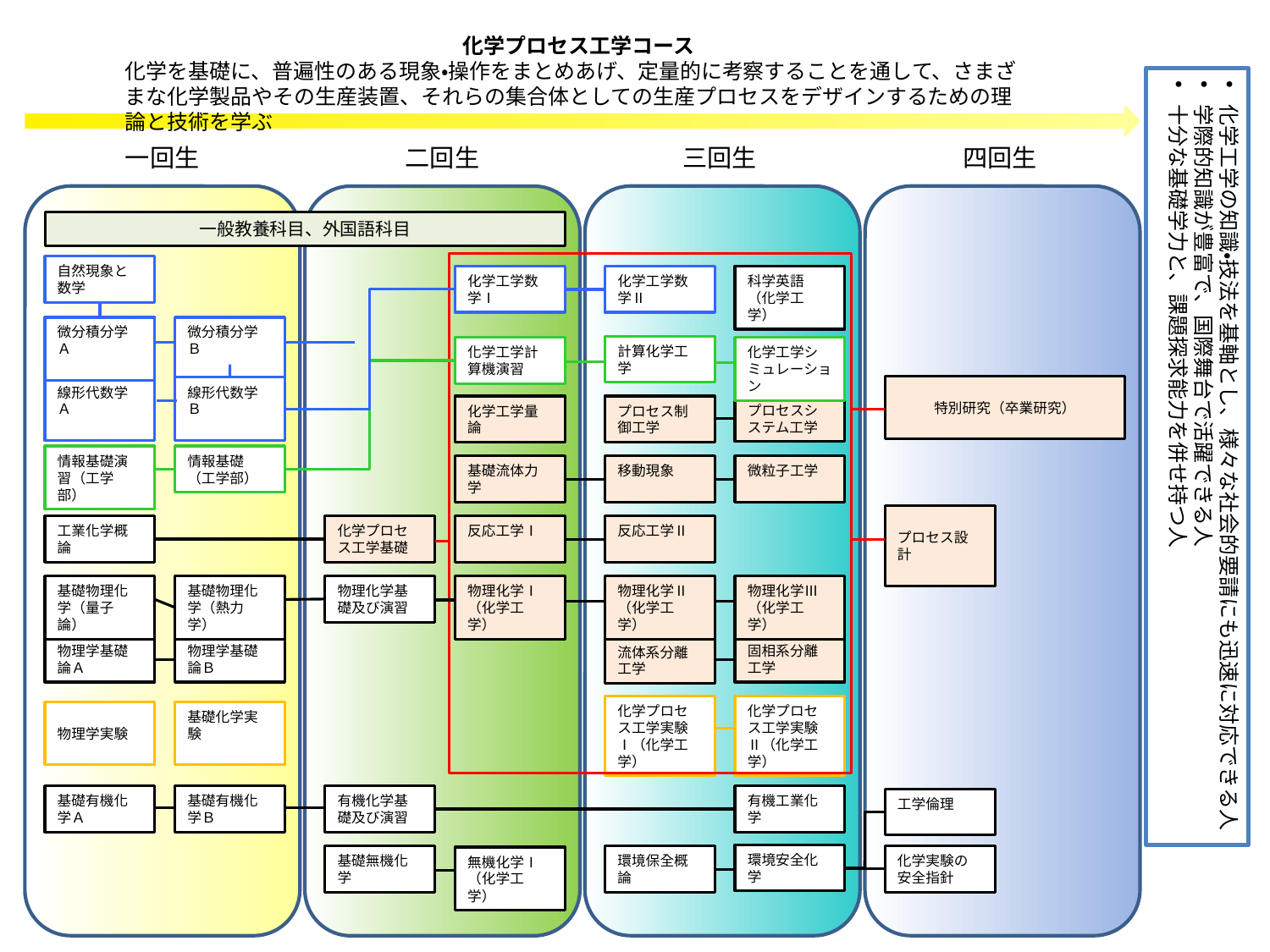

化学プロセス工学コース
化学を基礎に、普遍性のある現象・操作をまとめあげ、定量的に考察することを通して、さまざまな化学製品やその生産装置、それらの集合体としての生産プロセスをデザインするための理論と技術を学ぶ
化学工学の知識・技法を基軸とし、様々な社会的要請にも迅速に対応できる人
学際的知識が豊富で、国際舞台で活躍できる人
十分な基礎学力と、課題探求能力を併せ持つ人

二回生
一回生
三回生
四回生

一般教養科目、外国語科目

自然現象と数学
化学工学数学Ⅰ
化学工学数学Ⅱ
科学英語（化学工学）
微分積分学Ａ

微分積分学Ｂ

計算化学工学
化学工学計算機演習
化学工学シミュレーション

特別研究（卒業研究）

線形代数学Ａ

線形代数学Ｂ

プロセスシステム工学
化学工学量論
プロセス制御工学
情報基礎演習（工学部）
情報基礎（工学部）
基礎流体力学
移動現象

微粒子工学

プロセス設計

工業化学概論
化学プロセス工学基礎
反応工学Ⅰ

反応工学Ⅱ

基礎物理化学（量子論）
基礎物理化学（熱力学）
物理化学基礎及び演習
物理化学Ⅰ（化学工学）
物理化学Ⅱ（化学工学）
物理化学Ⅲ（化学工学）
物理学基礎論Ａ
物理学基礎論Ｂ
固相系分離工学
流体系分離工学
化学プロセス工学実験Ⅰ（化学工学）
化学プロセス工学実験Ⅱ（化学工学）

物理学実験

基礎化学実験

基礎有機化学Ａ
基礎有機化学Ｂ
有機化学基礎及び演習
有機工業化学
工学倫理

環境安全化学
基礎無機化学
化学実験の安全指針
環境保全概論
無機化学Ⅰ（化学工学）